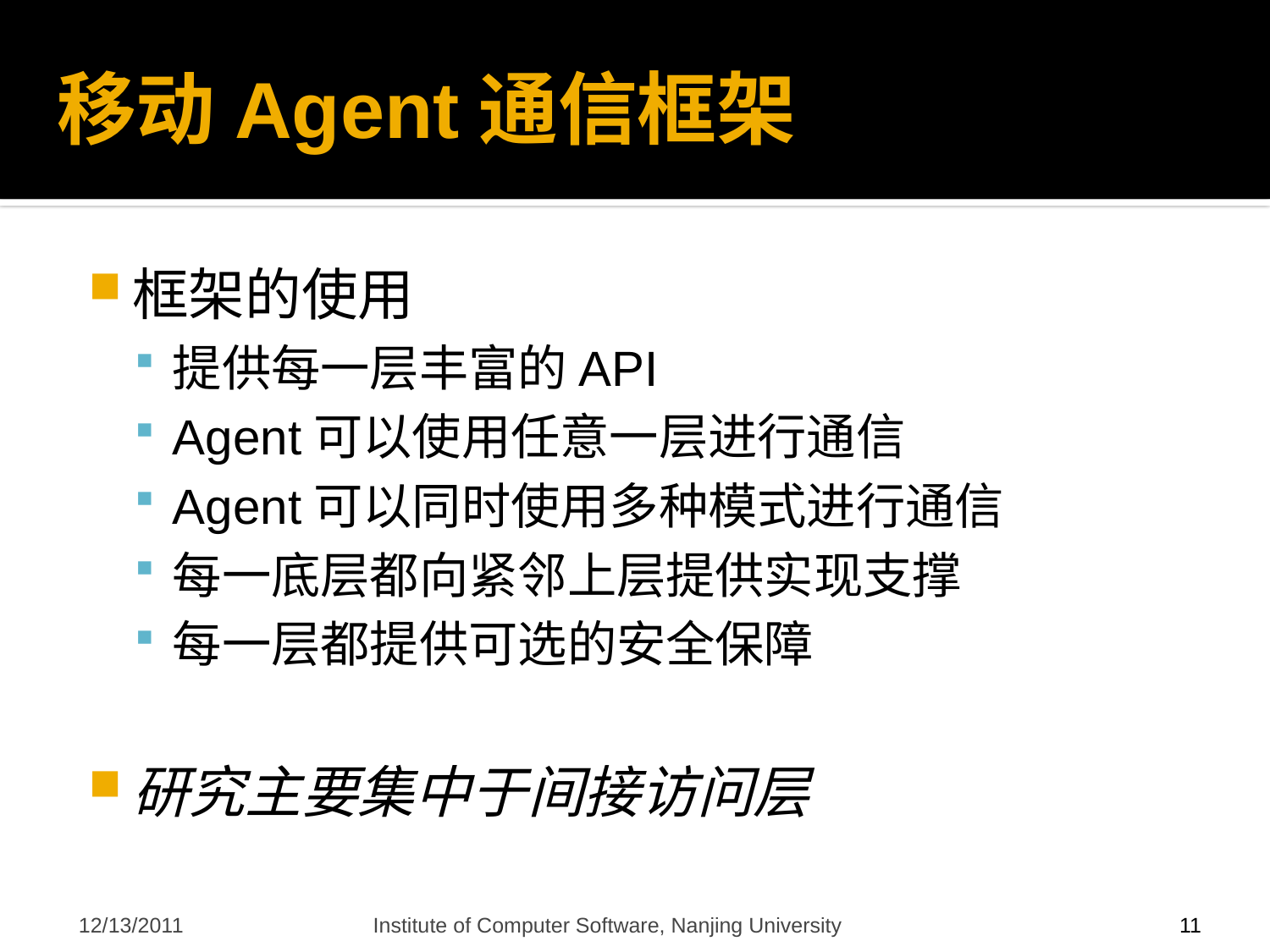

# 移动Agent通信框架
框架的使用
提供每一层丰富的API
Agent可以使用任意一层进行通信
Agent可以同时使用多种模式进行通信
每一底层都向紧邻上层提供实现支撑
每一层都提供可选的安全保障

研究主要集中于间接访问层
11
12/13/2011
Institute of Computer Software, Nanjing University
11